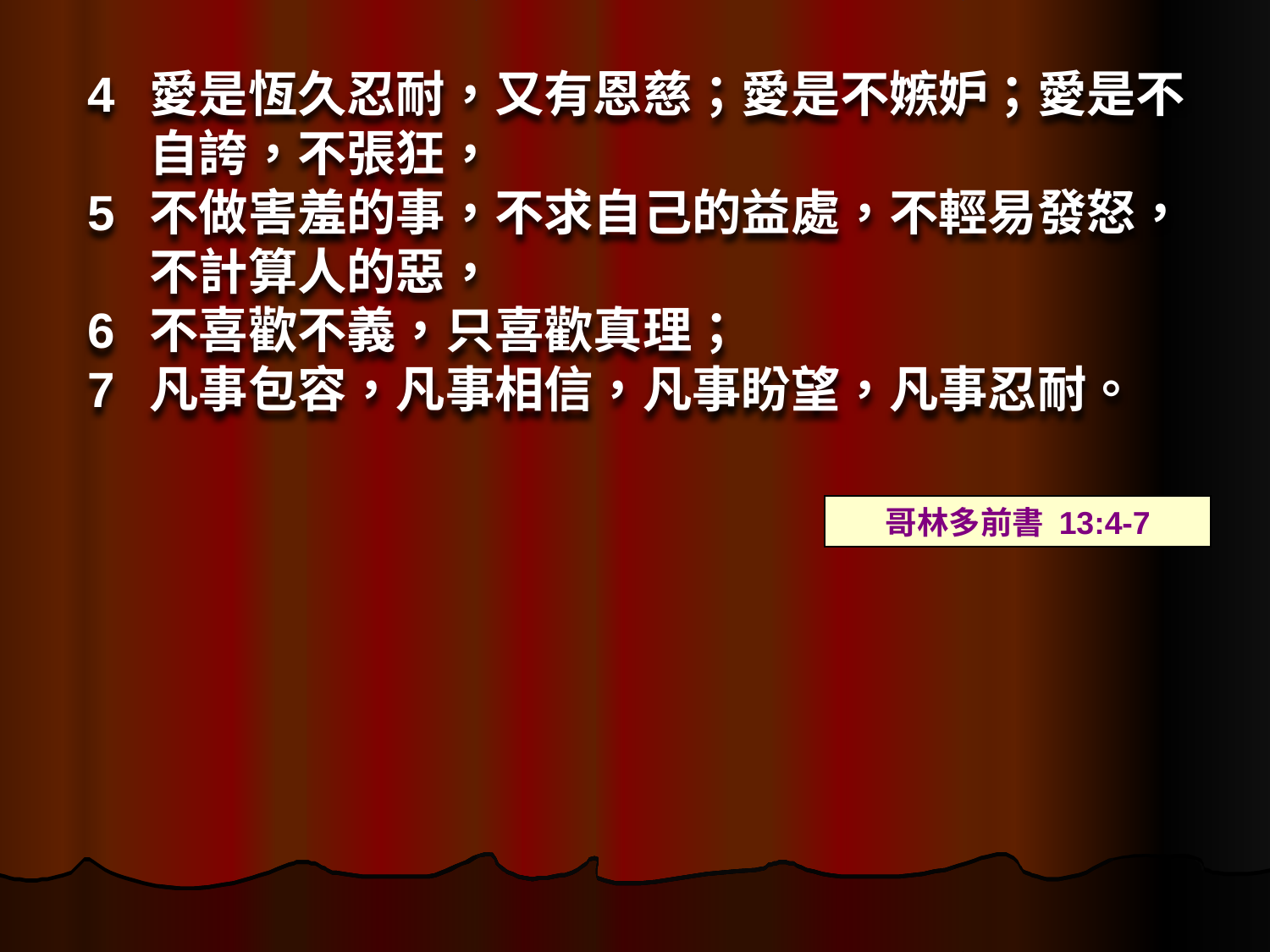

4	愛是恆久忍耐，又有恩慈；愛是不嫉妒；愛是不自誇，不張狂，
5	不做害羞的事，不求自己的益處，不輕易發怒，不計算人的惡，
6	不喜歡不義，只喜歡真理；
7	凡事包容，凡事相信，凡事盼望，凡事忍耐。
哥林多前書 13:4-7